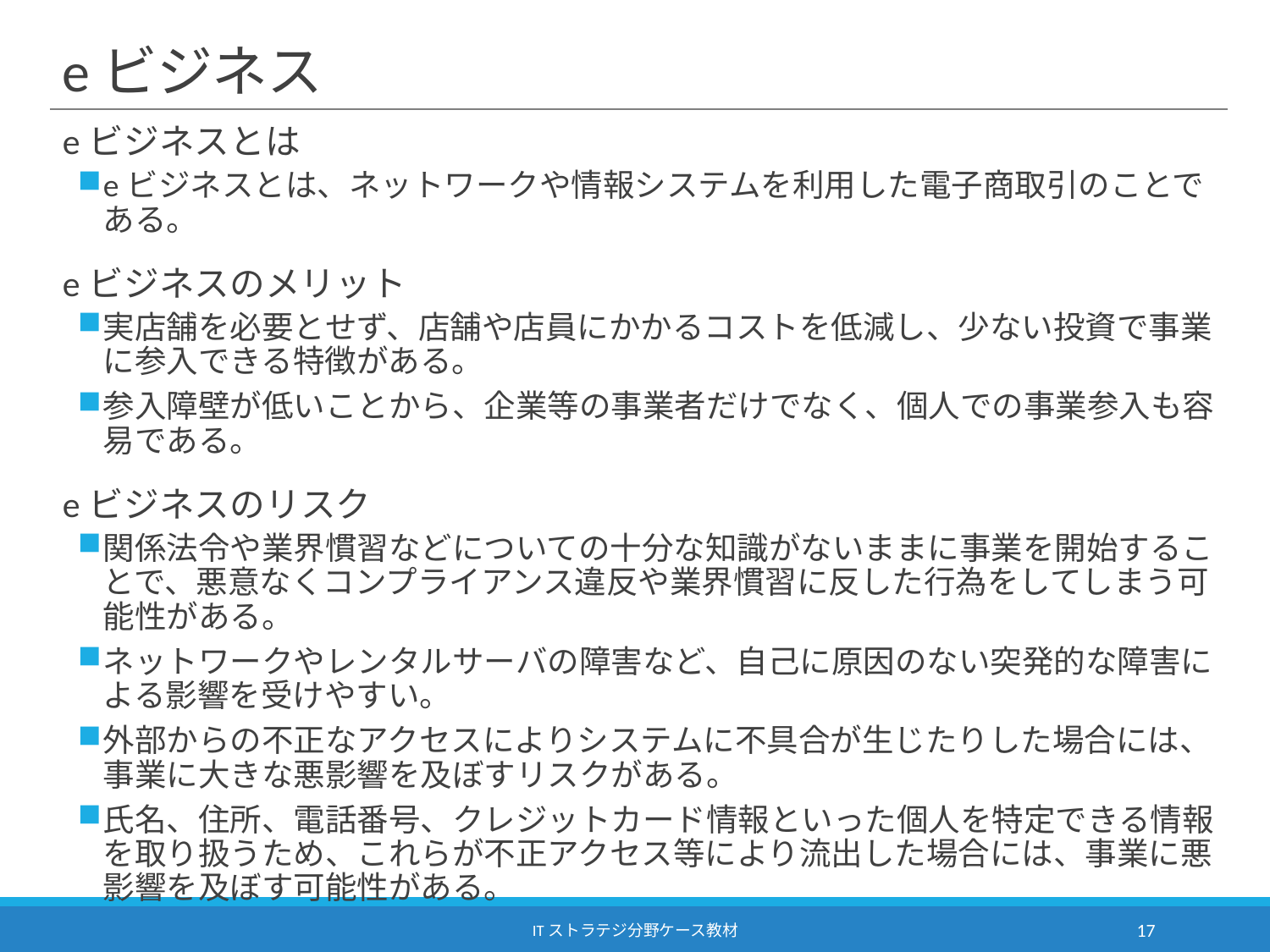

# eビジネス
eビジネスとは
eビジネスとは、ネットワークや情報システムを利用した電子商取引のことである。
eビジネスのメリット
実店舗を必要とせず、店舗や店員にかかるコストを低減し、少ない投資で事業に参入できる特徴がある。
参入障壁が低いことから、企業等の事業者だけでなく、個人での事業参入も容易である。
eビジネスのリスク
関係法令や業界慣習などについての十分な知識がないままに事業を開始することで、悪意なくコンプライアンス違反や業界慣習に反した行為をしてしまう可能性がある。
ネットワークやレンタルサーバの障害など、自己に原因のない突発的な障害による影響を受けやすい。
外部からの不正なアクセスによりシステムに不具合が生じたりした場合には、事業に大きな悪影響を及ぼすリスクがある。
氏名、住所、電話番号、クレジットカード情報といった個人を特定できる情報を取り扱うため、これらが不正アクセス等により流出した場合には、事業に悪影響を及ぼす可能性がある。

ITストラテジ分野ケース教材
17